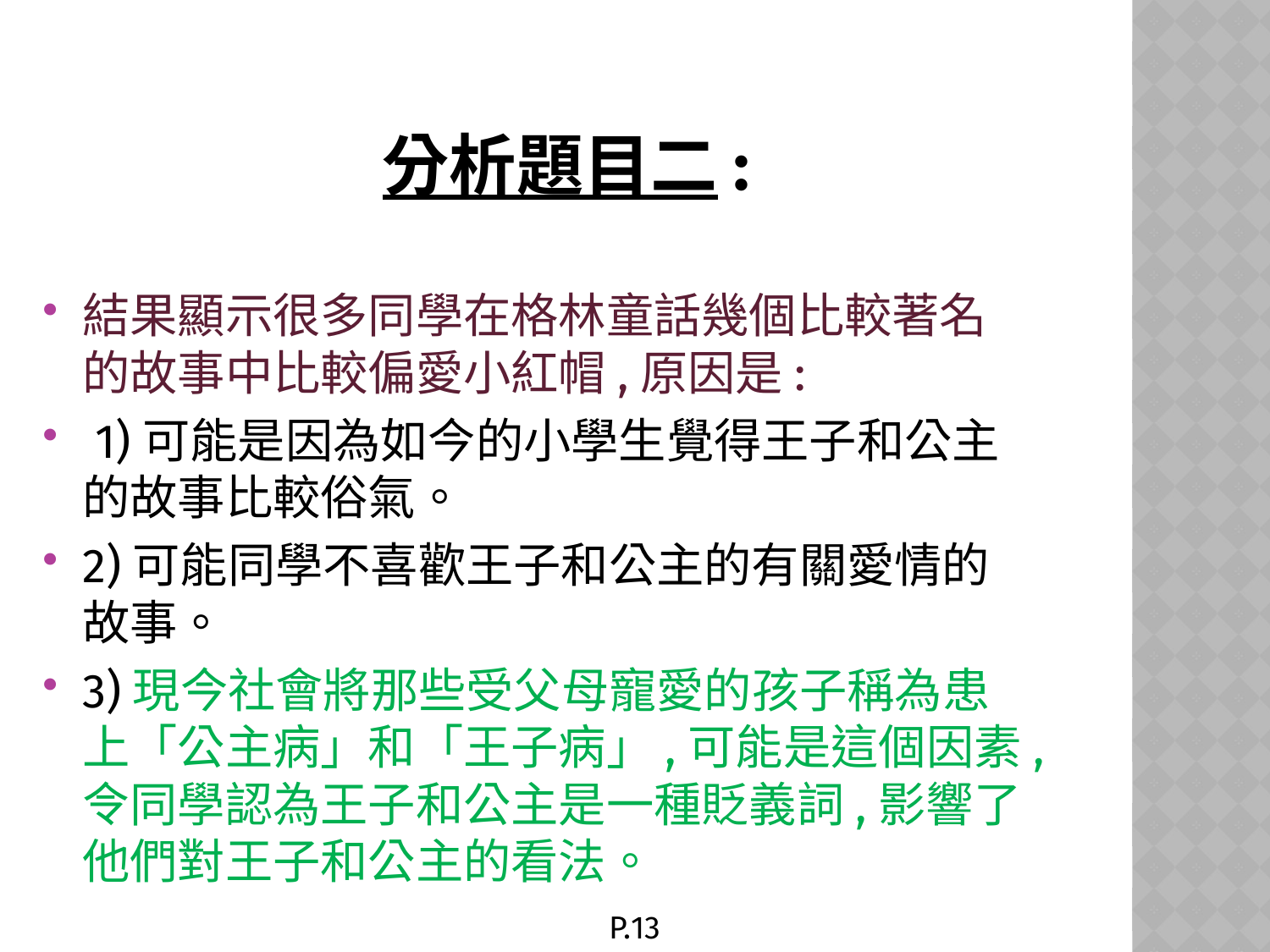

# 分析題目二:
結果顯示很多同學在格林童話幾個比較著名的故事中比較偏愛小紅帽,原因是:
 1)可能是因為如今的小學生覺得王子和公主的故事比較俗氣。
2)可能同學不喜歡王子和公主的有關愛情的故事。
3)現今社會將那些受父母寵愛的孩子稱為患上「公主病」和「王子病」,可能是這個因素,令同學認為王子和公主是一種貶義詞,影響了他們對王子和公主的看法。

P.13